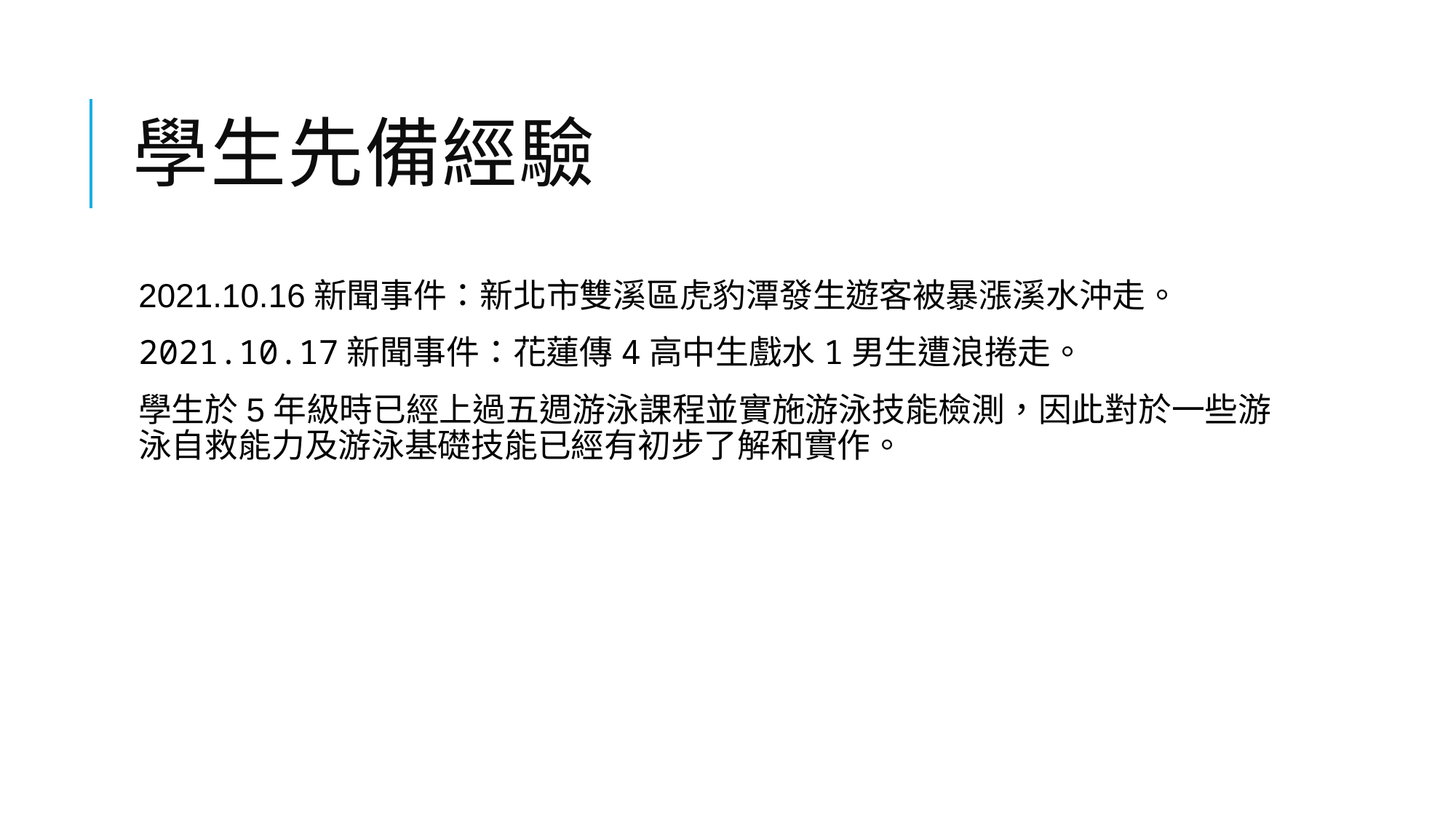

# 學生先備經驗
2021.10.16新聞事件：新北市雙溪區虎豹潭發生遊客被暴漲溪水沖走。
2021.10.17新聞事件：花蓮傳4高中生戲水1男生遭浪捲走。
學生於5年級時已經上過五週游泳課程並實施游泳技能檢測，因此對於一些游泳自救能力及游泳基礎技能已經有初步了解和實作。